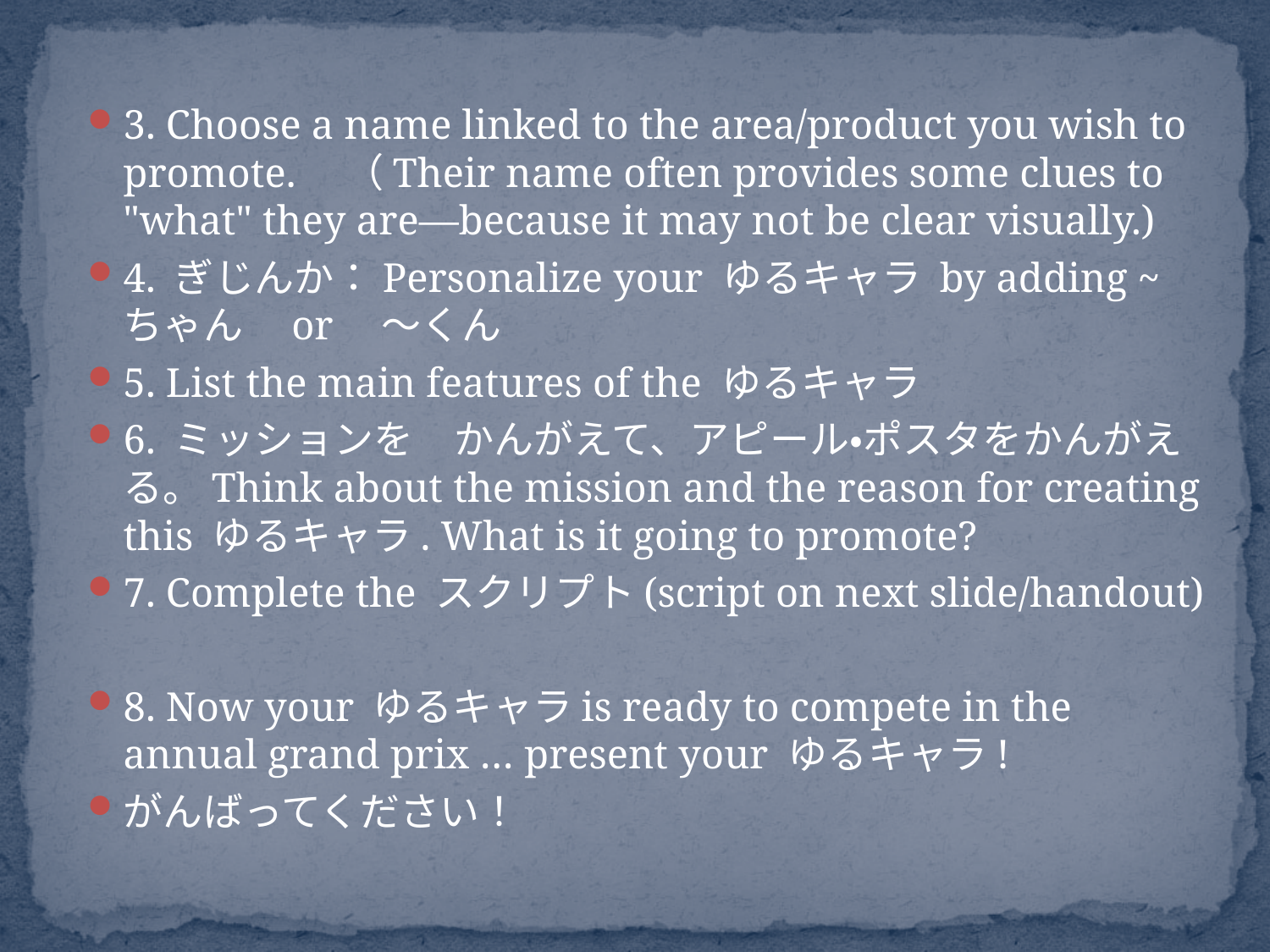

3. Choose a name linked to the area/product you wish to promote.　（Their name often provides some clues to "what" they are—because it may not be clear visually.)
4. ぎじんか：Personalize your ゆるキャラ by adding ~ちゃん　or　～くん
5. List the main features of the ゆるキャラ
6. ミッションを　かんがえて、アピール・ポスタをかんがえる。Think about the mission and the reason for creating this ゆるキャラ. What is it going to promote?
7. Complete the スクリプト(script on next slide/handout)

8. Now your ゆるキャラis ready to compete in the annual grand prix … present your ゆるキャラ!
がんばってください！